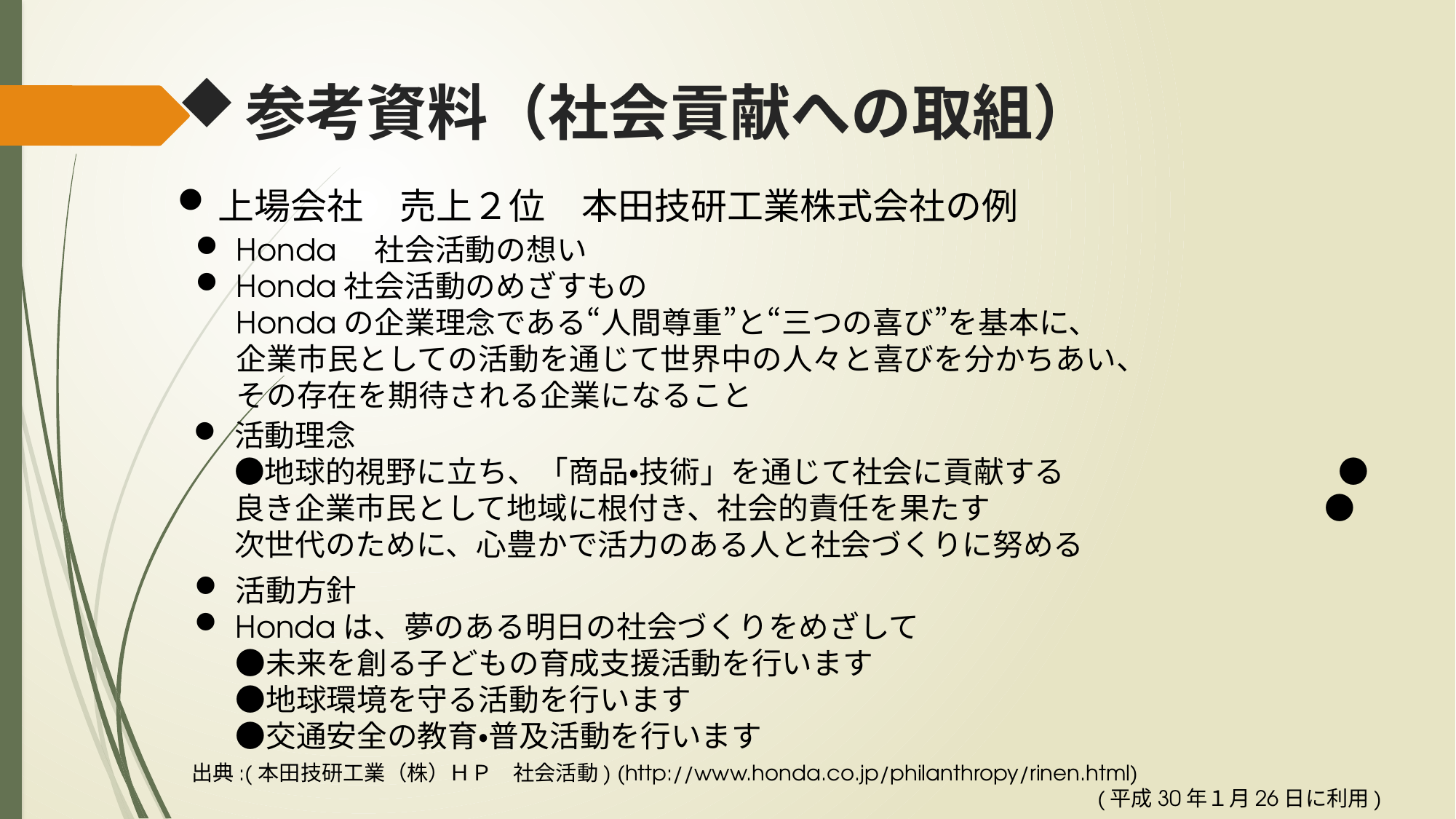

# 参考資料（社会貢献への取組）
上場会社　売上２位　本田技研工業株式会社の例
Honda　社会活動の想い
Honda社会活動のめざすもの　　　　　　　　　　　　　　　　　　　　　　Hondaの企業理念である“人間尊重”と“三つの喜び”を基本に、　　　　　　　　　企業市民としての活動を通じて世界中の人々と喜びを分かちあい、　　　　　　　その存在を期待される企業になること
活動理念　　　　　　　　　　　　　　　　　　　　　　　　　　　　　　　　　●地球的視野に立ち、「商品・技術」を通じて社会に貢献する　　　　　　　　　●良き企業市民として地域に根付き、社会的責任を果たす　　　　　　　　　　　●次世代のために、心豊かで活力のある人と社会づくりに努める
活動方針
Hondaは、夢のある明日の社会づくりをめざして　　　　　　　　　　　　　　　●未来を創る子どもの育成支援活動を行います　　　　　　　　　　　　　　　　●地球環境を守る活動を行います　　　　　　　　　　　　　　　　　　　　　　●交通安全の教育・普及活動を行います
  出典:(本田技研工業（株）ＨＰ　社会活動) (http://www.honda.co.jp/philanthropy/rinen.html)
　　　　　　　　　　　　　　　　　　　　　　　　　　　　　　　　　　　　　　　　　　　(平成30年１月26日に利用)